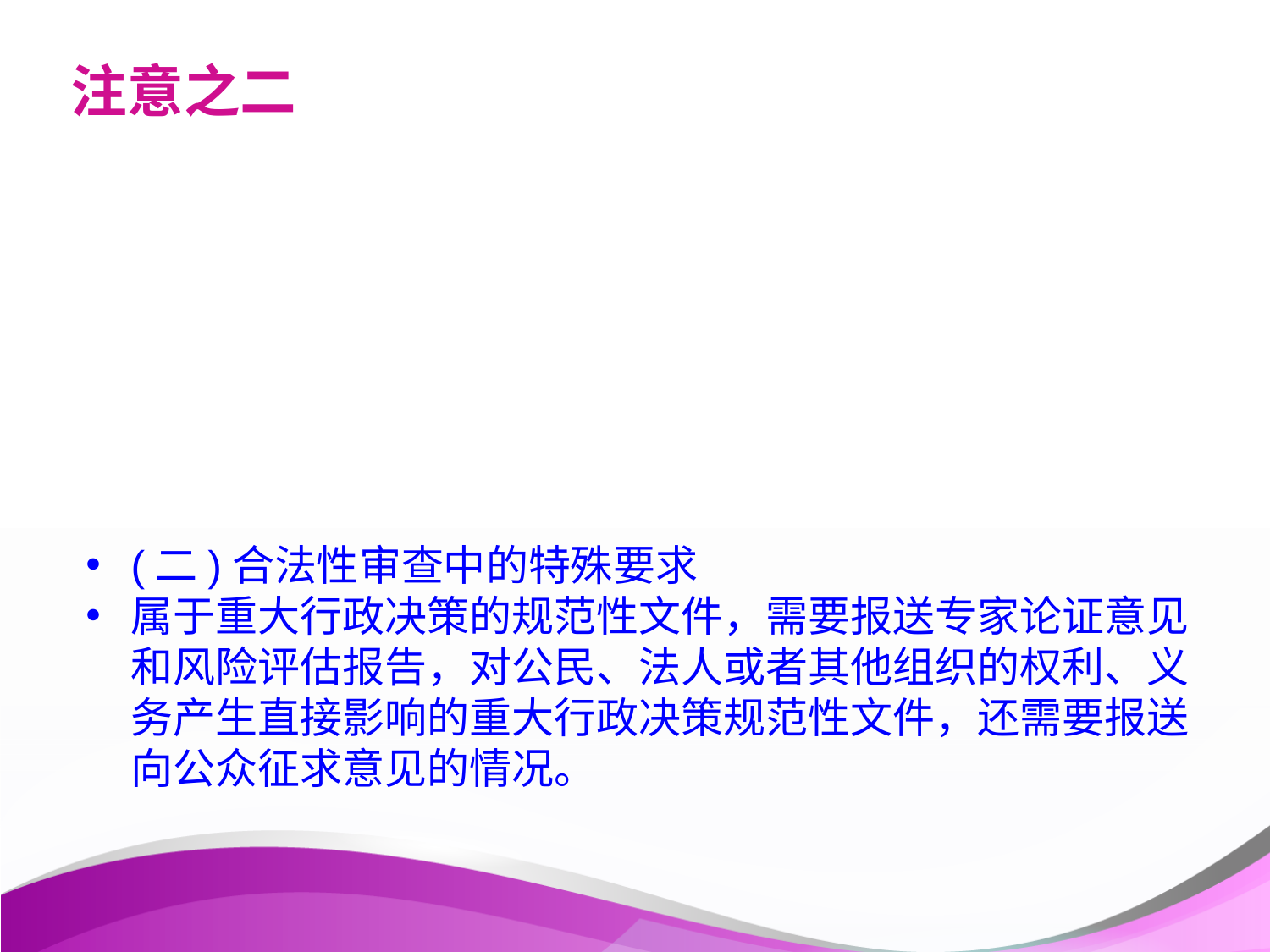

# 注意之二
(二)合法性审查中的特殊要求
属于重大行政决策的规范性文件，需要报送专家论证意见和风险评估报告，对公民、法人或者其他组织的权利、义务产生直接影响的重大行政决策规范性文件，还需要报送向公众征求意见的情况。